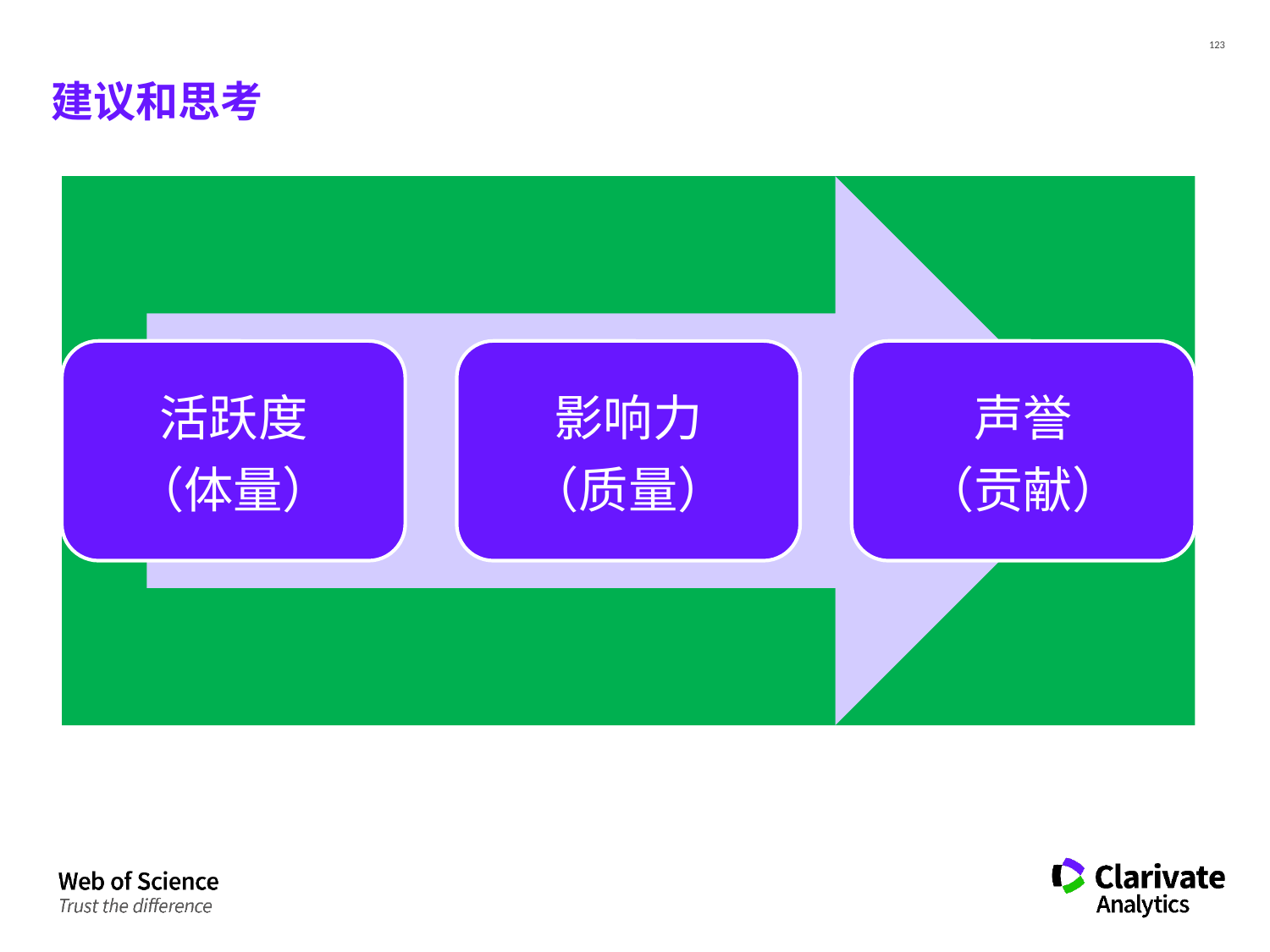

建议和思考
活跃度
（体量）
影响力
（质量）
声誉
（贡献）